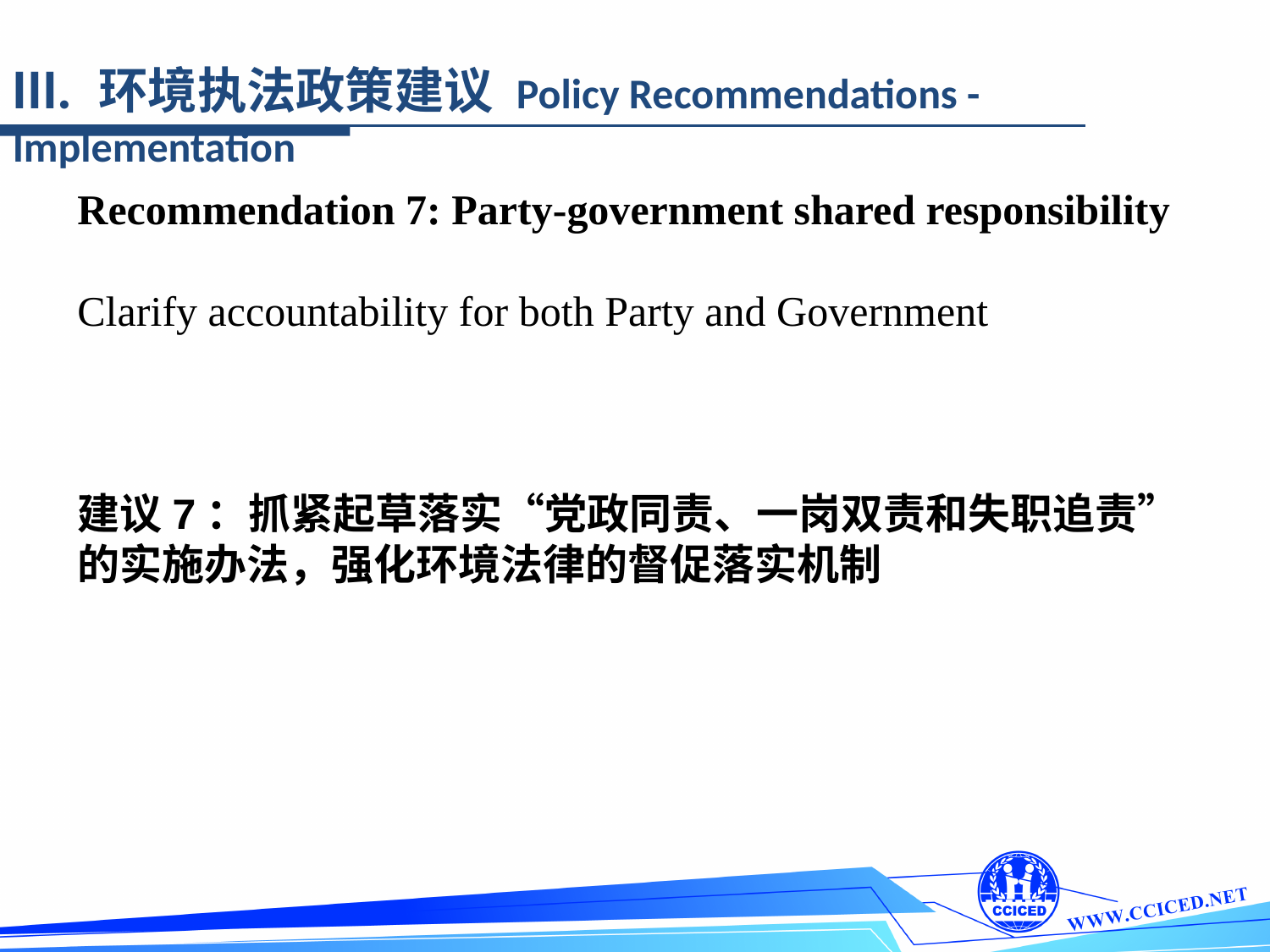

III. 环境执法政策建议 Policy Recommendations - Implementation
Recommendation 7: Party-government shared responsibility

Clarify accountability for both Party and Government

建议7：抓紧起草落实“党政同责、一岗双责和失职追责”的实施办法，强化环境法律的督促落实机制